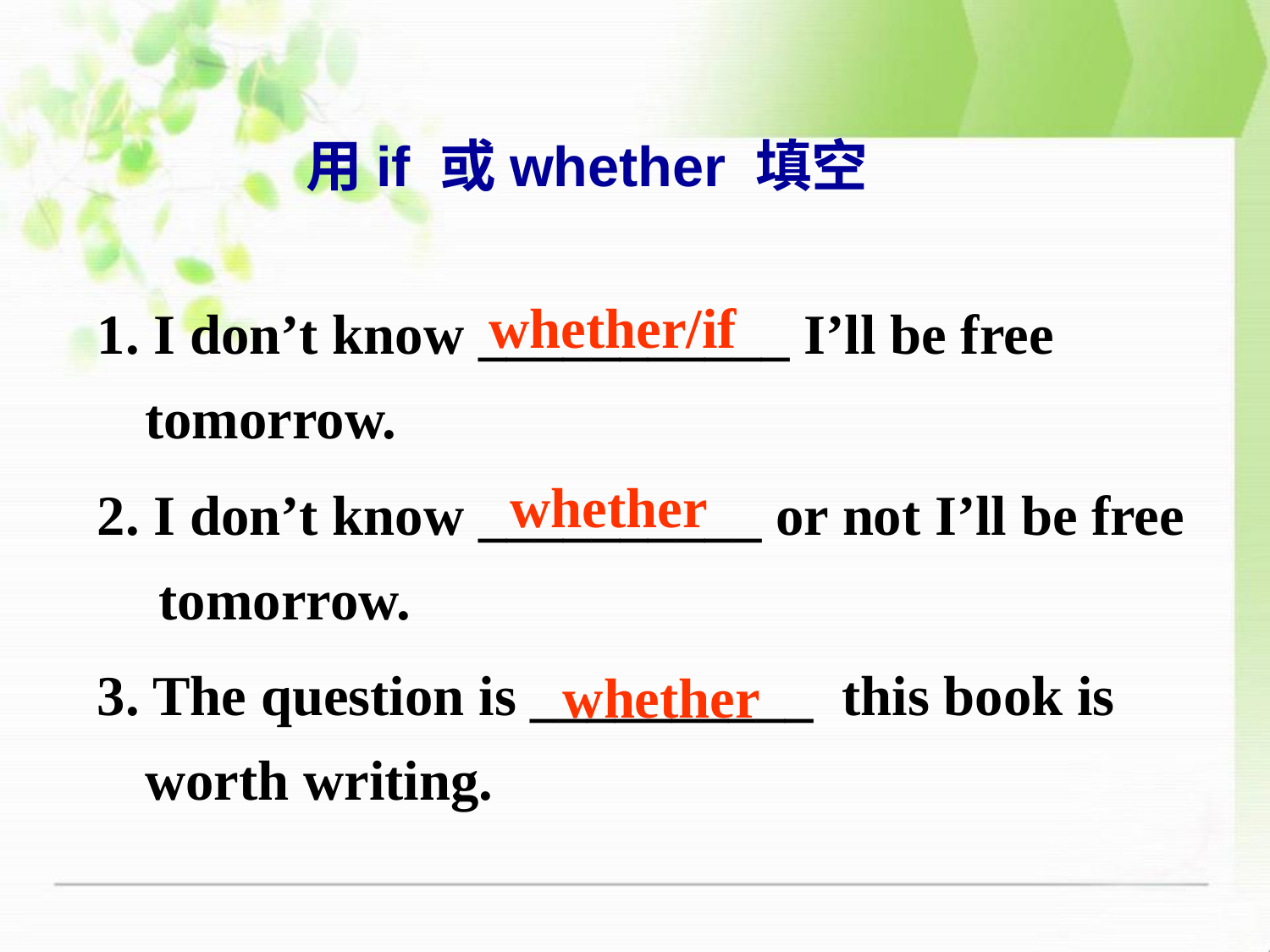

用if 或whether 填空
1. I don’t know ___________ I’ll be free tomorrow.
2. I don’t know __________ or not I’ll be free  tomorrow.
3. The question is __________  this book is worth writing.
whether/if
whether
whether